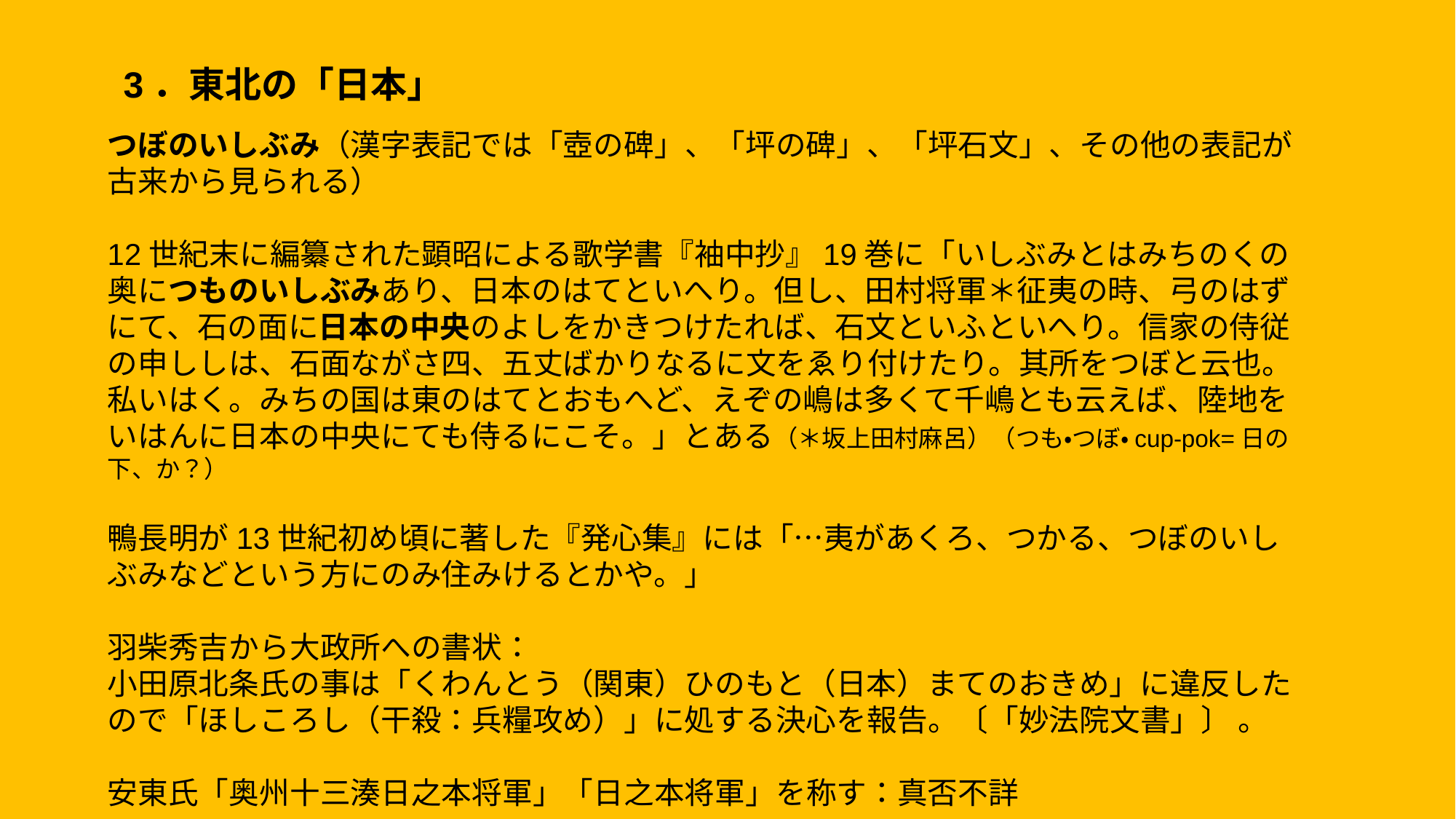

3．東北の「日本」
つぼのいしぶみ（漢字表記では「壺の碑」、「坪の碑」、「坪石文」、その他の表記が古来から見られる）

12世紀末に編纂された顕昭による歌学書『袖中抄』19巻に「いしぶみとはみちのくの奥につものいしぶみあり、日本のはてといへり。但し、田村将軍＊征夷の時、弓のはずにて、石の面に日本の中央のよしをかきつけたれば、石文といふといへり。信家の侍従の申ししは、石面ながさ四、五丈ばかりなるに文をゑり付けたり。其所をつぼと云也。私いはく。みちの国は東のはてとおもへど、えぞの嶋は多くて千嶋とも云えば、陸地をいはんに日本の中央にても侍るにこそ。」とある（＊坂上田村麻呂）（つも・つぼ・cup-pok=日の下、か？）

鴨長明が13世紀初め頃に著した『発心集』には「…夷があくろ、つかる、つぼのいしぶみなどという方にのみ住みけるとかや。」

羽柴秀吉から大政所への書状：
小田原北条氏の事は「くわんとう（関東）ひのもと（日本）まてのおきめ」に違反したので「ほしころし（干殺：兵糧攻め）」に処する決心を報告。〔「妙法院文書」〕 。

安東氏「奥州十三湊日之本将軍」「日之本将軍」を称す：真否不詳